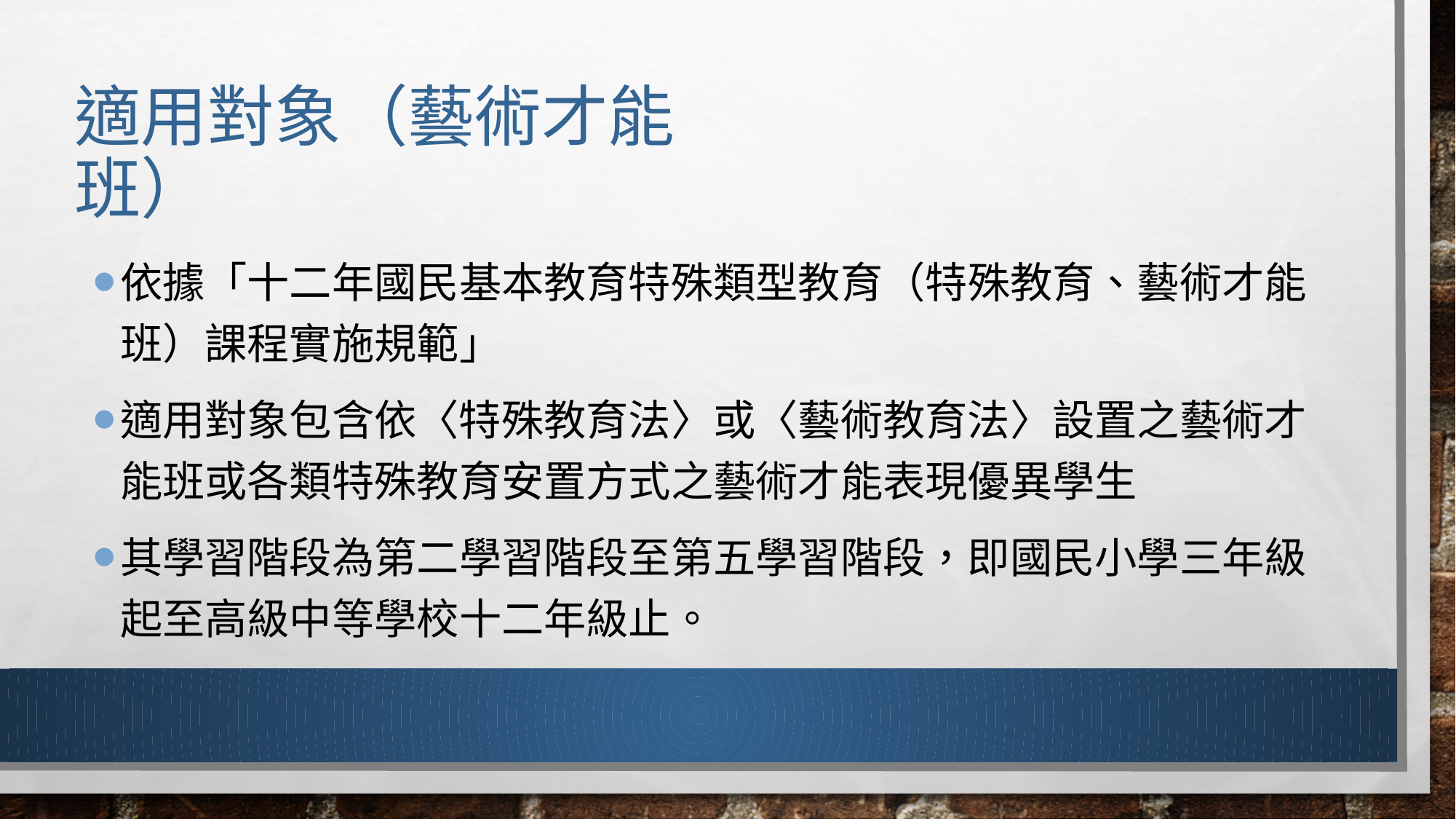

適用對象（藝術才能班）
依據「十二年國民基本教育特殊類型教育（特殊教育、藝術才能班）課程實施規範」
適用對象包含依〈特殊教育法〉或〈藝術教育法〉設置之藝術才能班或各類特殊教育安置方式之藝術才能表現優異學生
其學習階段為第二學習階段至第五學習階段，即國民小學三年級起至高級中等學校十二年級止。